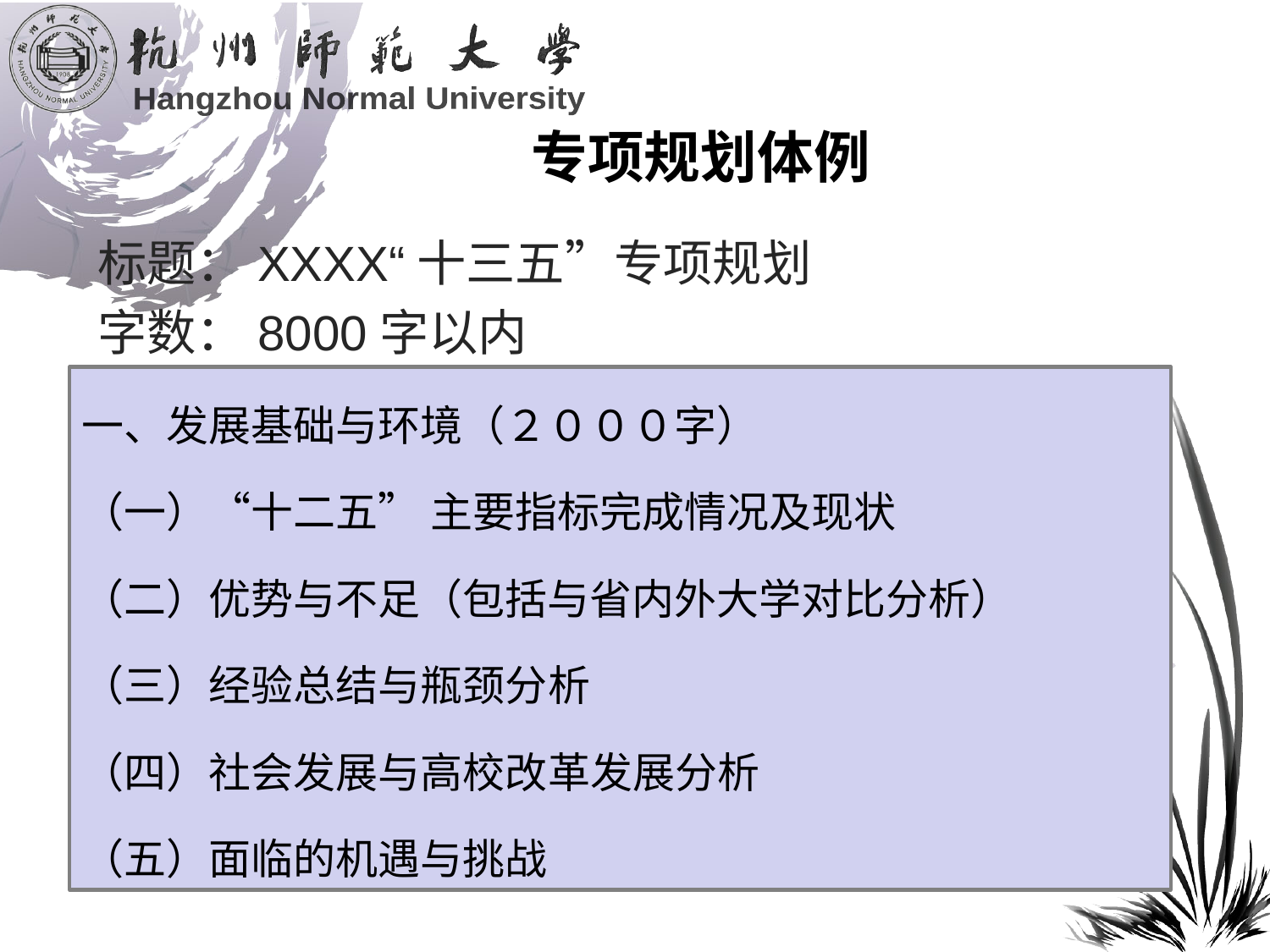

# 专项规划体例
标题：XXXX“十三五”专项规划
字数：8000字以内

一、发展基础与环境（２０００字）
（一）“十二五” 主要指标完成情况及现状
（二）优势与不足（包括与省内外大学对比分析）
（三）经验总结与瓶颈分析
（四）社会发展与高校改革发展分析
（五）面临的机遇与挑战